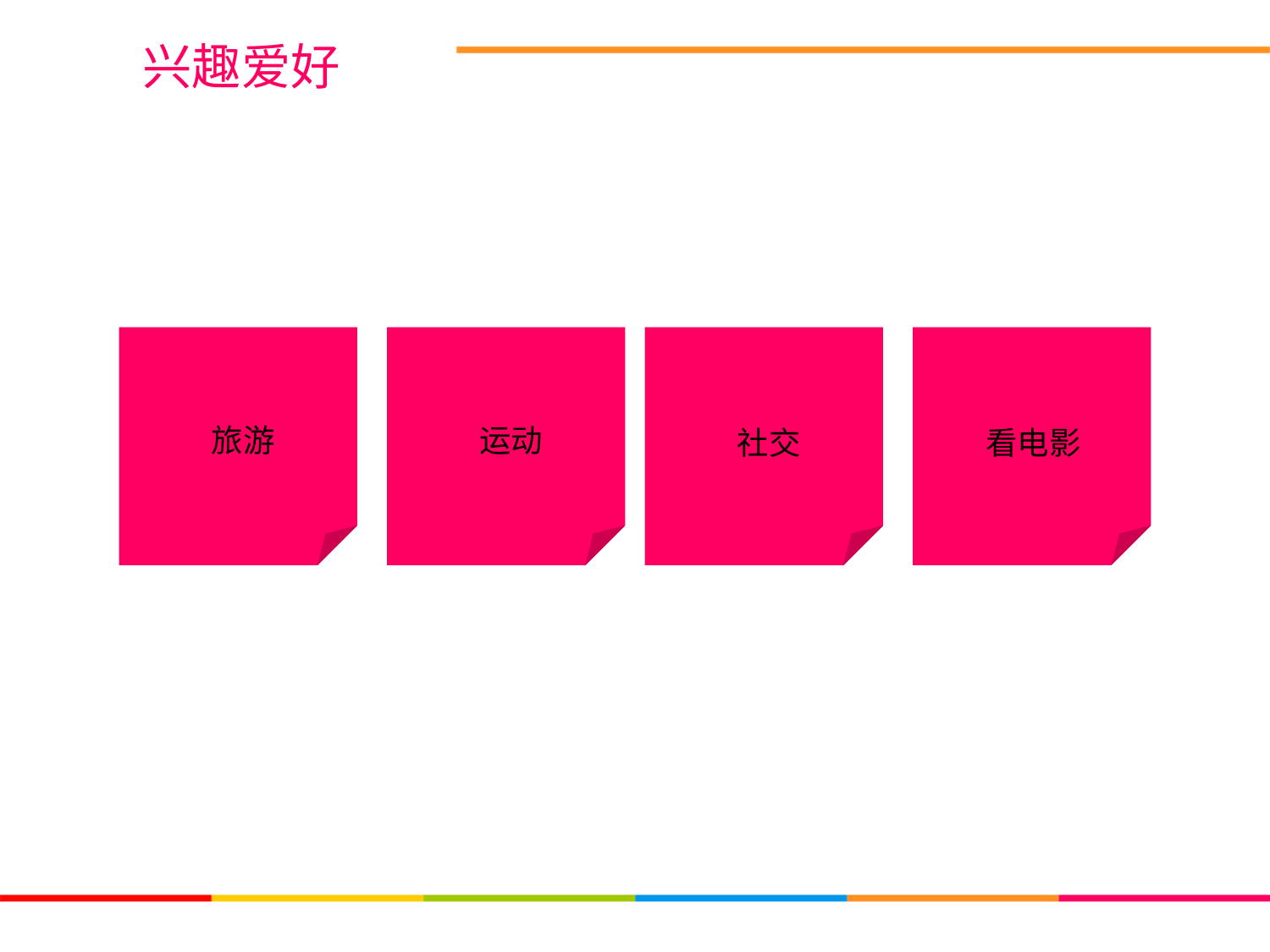

兴趣爱好
点击添加文本

旅游
运动
社交
看电影
点击添加文本
点击添加文本
点击添加文本